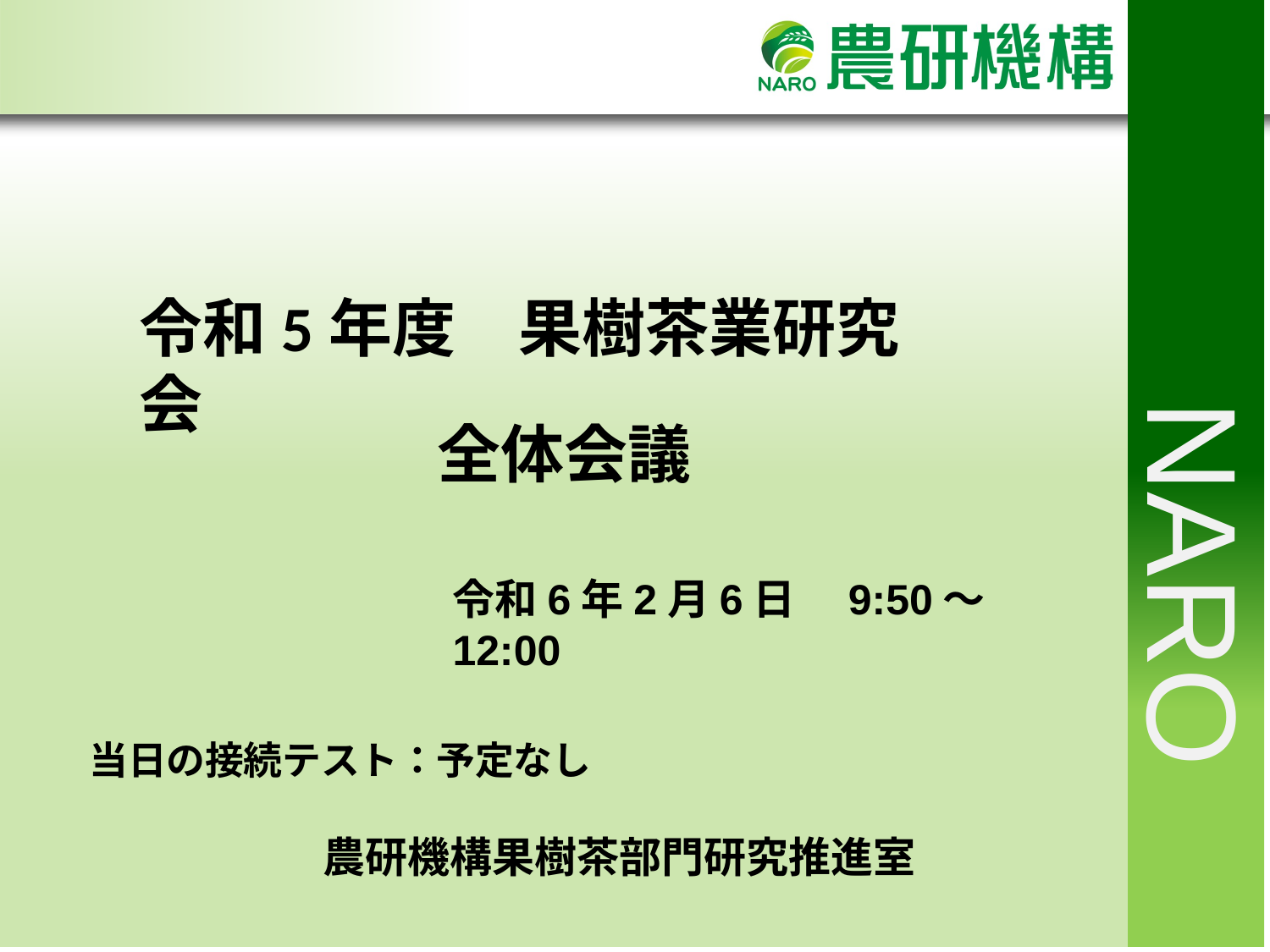

令和5年度　果樹茶業研究会
NARO
全体会議
令和6年2月6日　9:50～12:00
当日の接続テスト：予定なし

農研機構果樹茶部門研究推進室